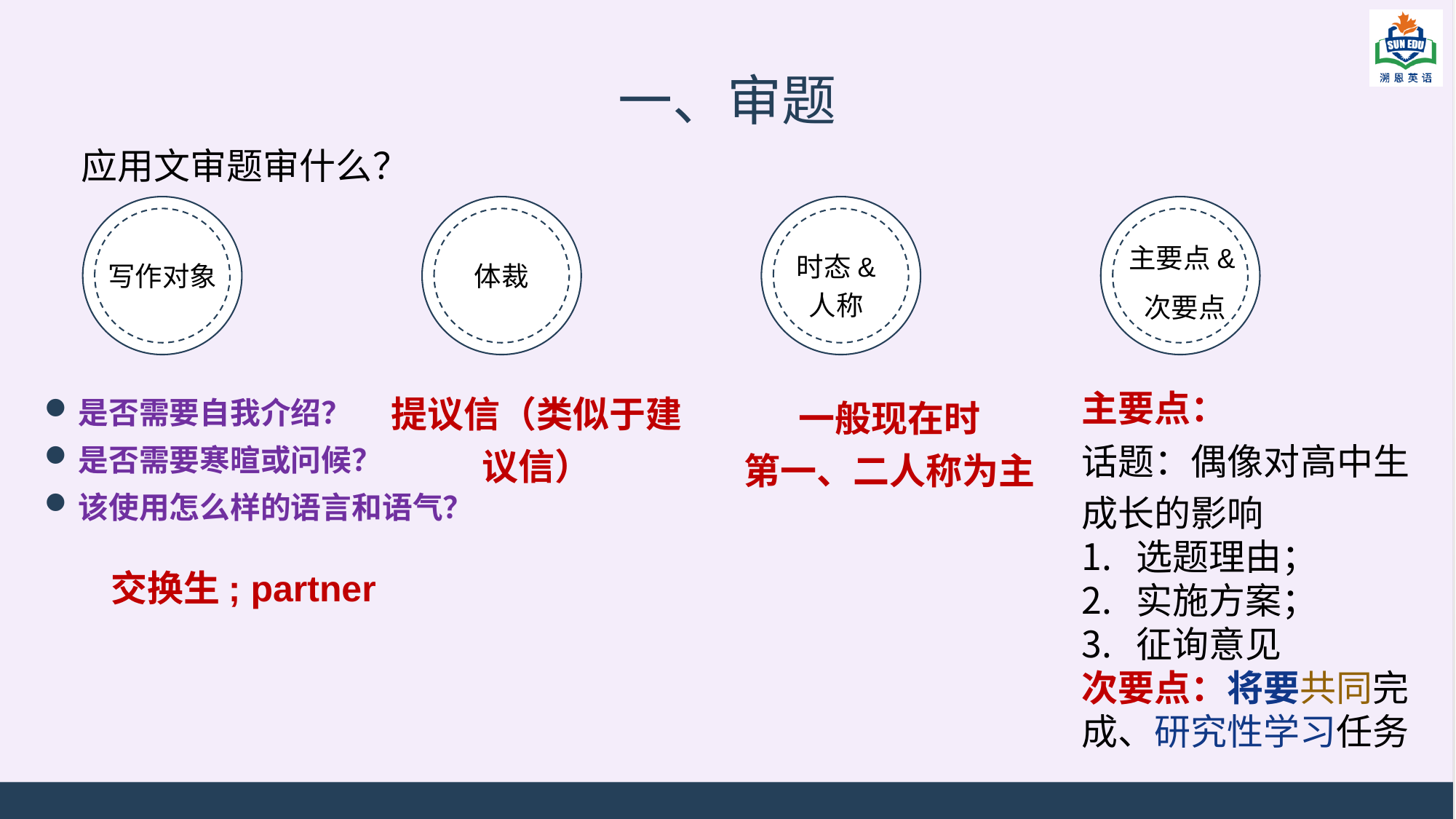

一、审题
应用文审题审什么？

主要点&次要点
时态&
人称
写作对象
体裁
主要点：
话题：偶像对高中生成长的影响
选题理由；
实施方案；
征询意见
次要点：将要共同完成、研究性学习任务

是否需要自我介绍？
是否需要寒暄或问候？
该使用怎么样的语言和语气？
提议信（类似于建议信）
一般现在时
第一、二人称为主

交换生; partner